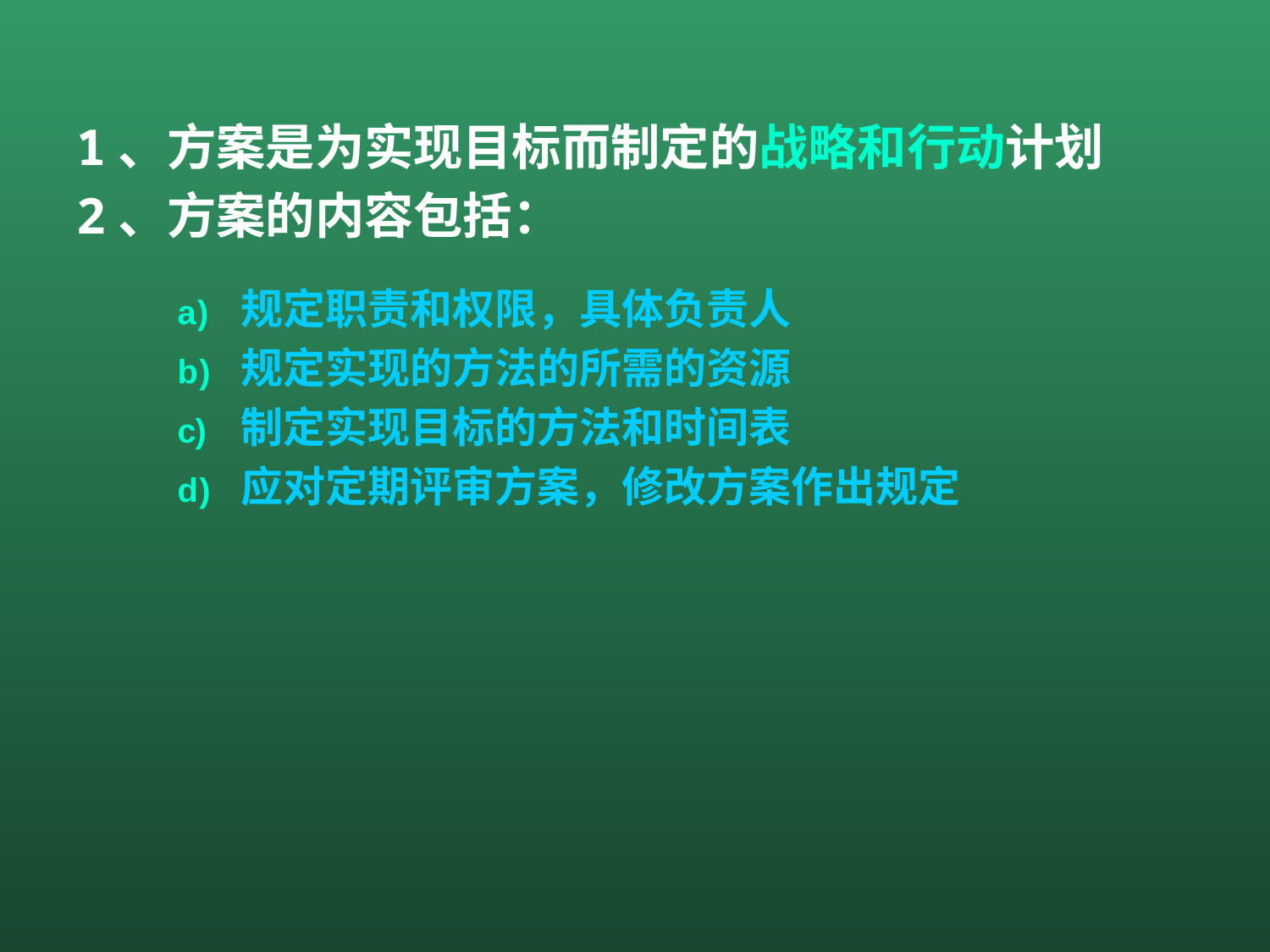

1、方案是为实现目标而制定的战略和行动计划
2、方案的内容包括：
规定职责和权限，具体负责人
规定实现的方法的所需的资源
制定实现目标的方法和时间表
应对定期评审方案，修改方案作出规定